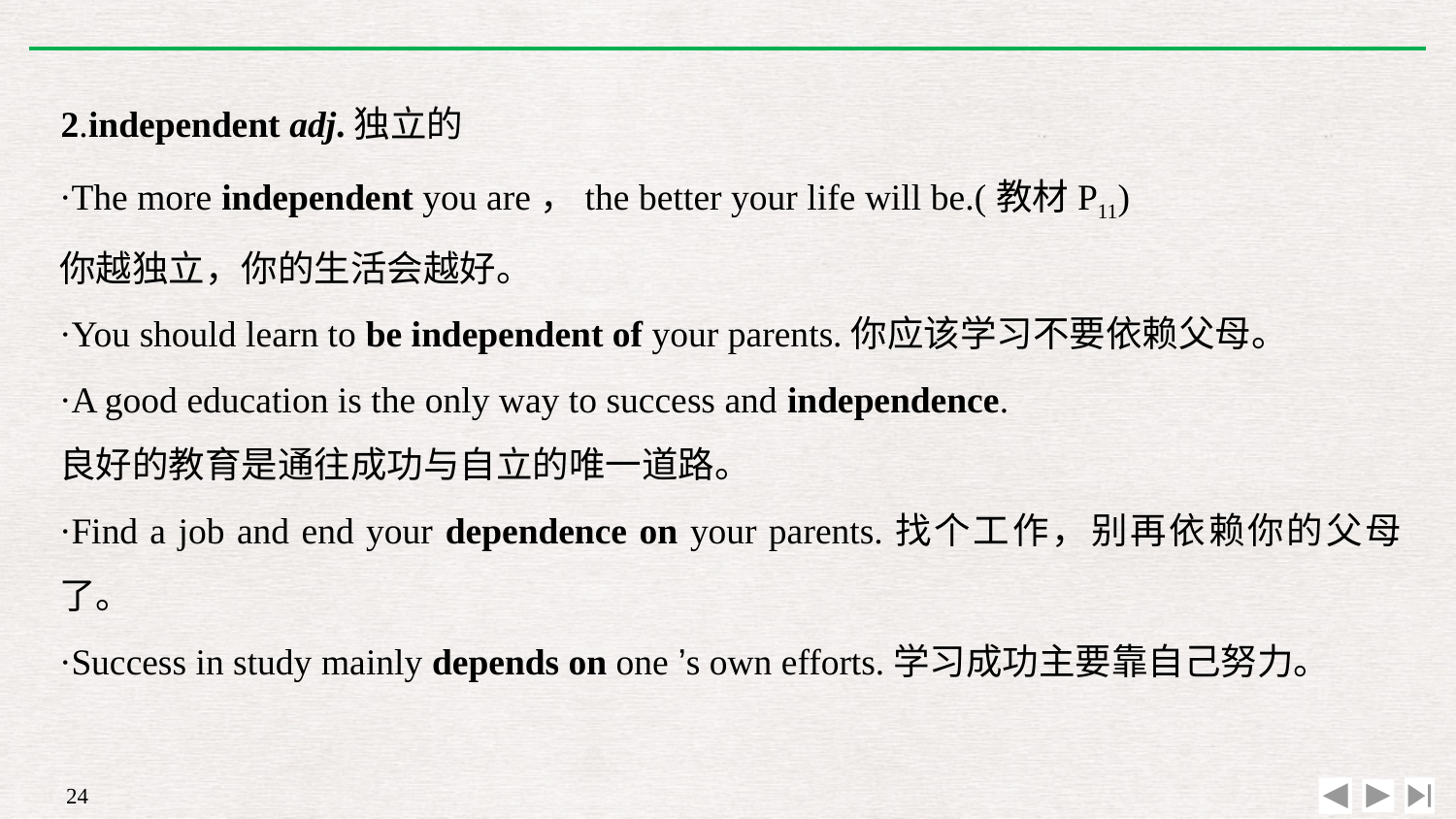

2.independent adj.独立的
·The more independent you are，the better your life will be.(教材P11)
你越独立，你的生活会越好。
·You should learn to be independent of your parents.你应该学习不要依赖父母。
·A good education is the only way to success and independence.
良好的教育是通往成功与自立的唯一道路。
·Find a job and end your dependence on your parents.找个工作，别再依赖你的父母了。
·Success in study mainly depends on one ’s own efforts.学习成功主要靠自己努力。